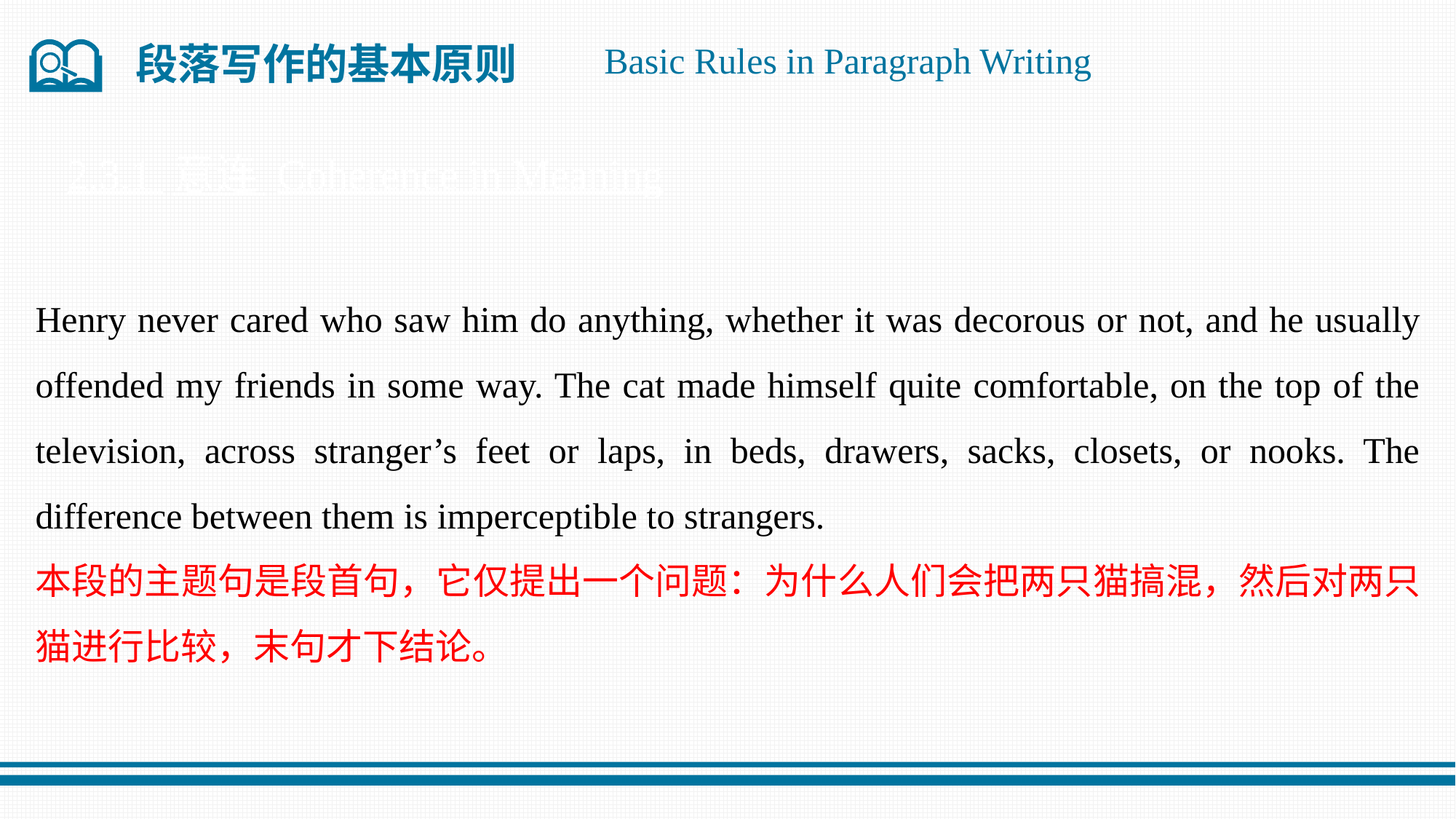

段落写作的基本原则
Basic Rules in Paragraph Writing
2.3.1 意连 Coherence in Meaning

Henry never cared who saw him do anything, whether it was decorous or not, and he usually offended my friends in some way. The cat made himself quite comfortable, on the top of the television, across stranger’s feet or laps, in beds, drawers, sacks, closets, or nooks. The difference between them is imperceptible to strangers.
本段的主题句是段首句，它仅提出一个问题：为什么人们会把两只猫搞混，然后对两只猫进行比较，末句才下结论。